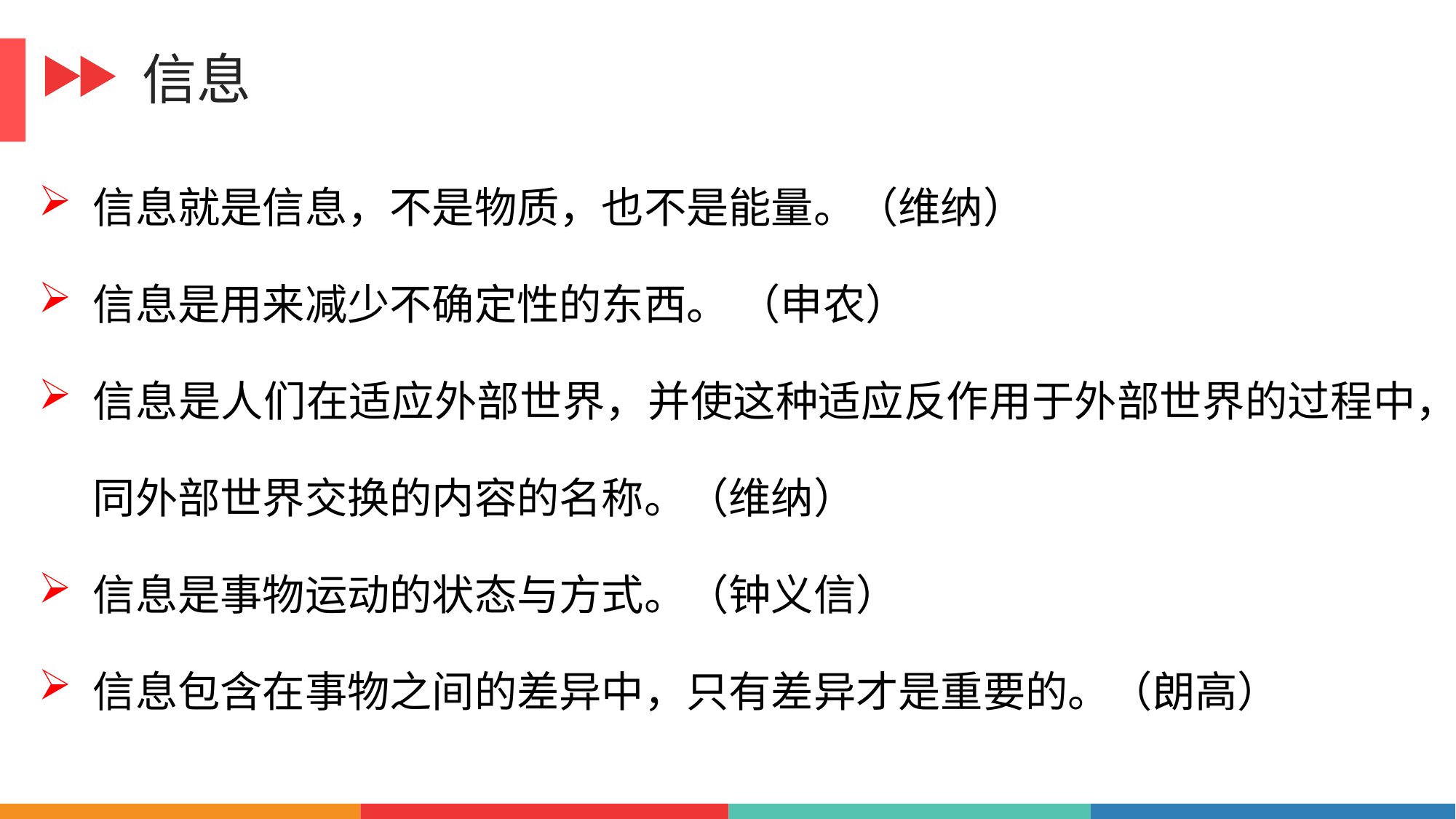

信息

信息就是信息，不是物质，也不是能量。（维纳）
信息是用来减少不确定性的东西。 （申农）
信息是人们在适应外部世界，并使这种适应反作用于外部世界的过程中，同外部世界交换的内容的名称。（维纳）
信息是事物运动的状态与方式。（钟义信）
信息包含在事物之间的差异中，只有差异才是重要的。（朗高）

7